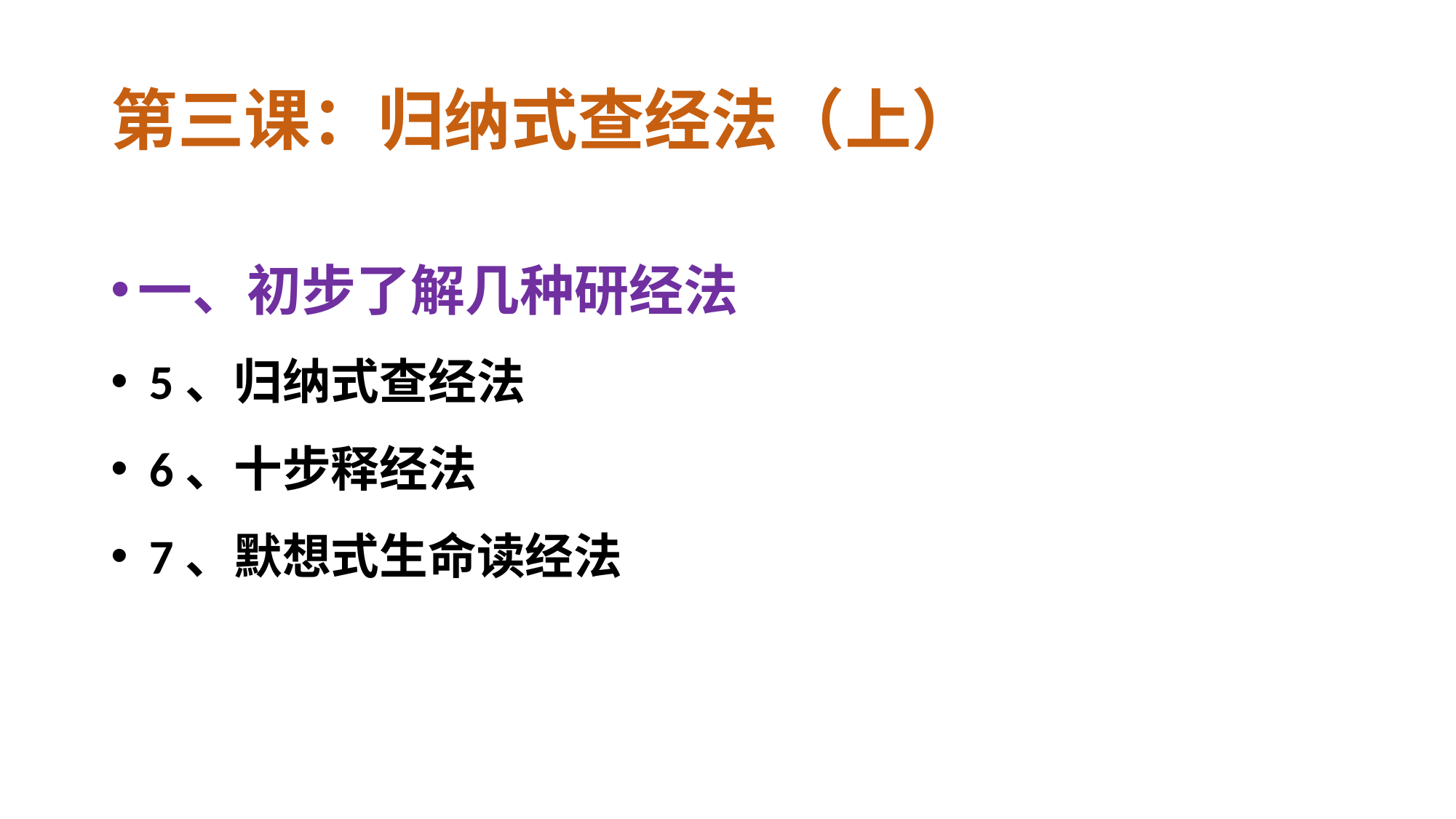

# 第三课：归纳式查经法（上）
一、初步了解几种研经法
 5、归纳式查经法
 6、十步释经法
 7、默想式生命读经法